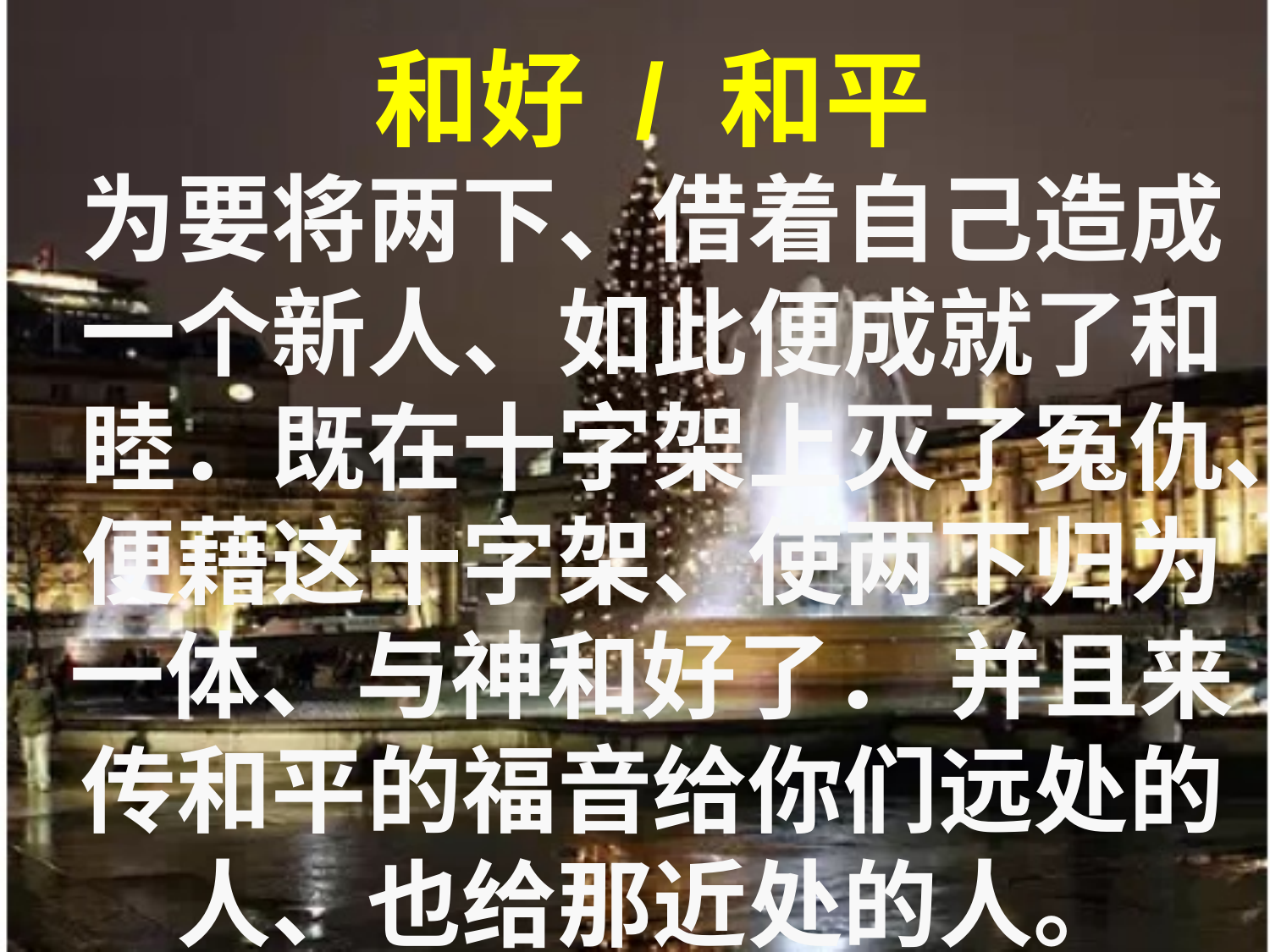

和好 / 和平
为要将两下、借着自己造成一个新人、如此便成就了和睦．既在十字架上灭了冤仇、便藉这十字架、使两下归为一体、与神和好了． 并且来传和平的福音给你们远处的人、也给那近处的人。